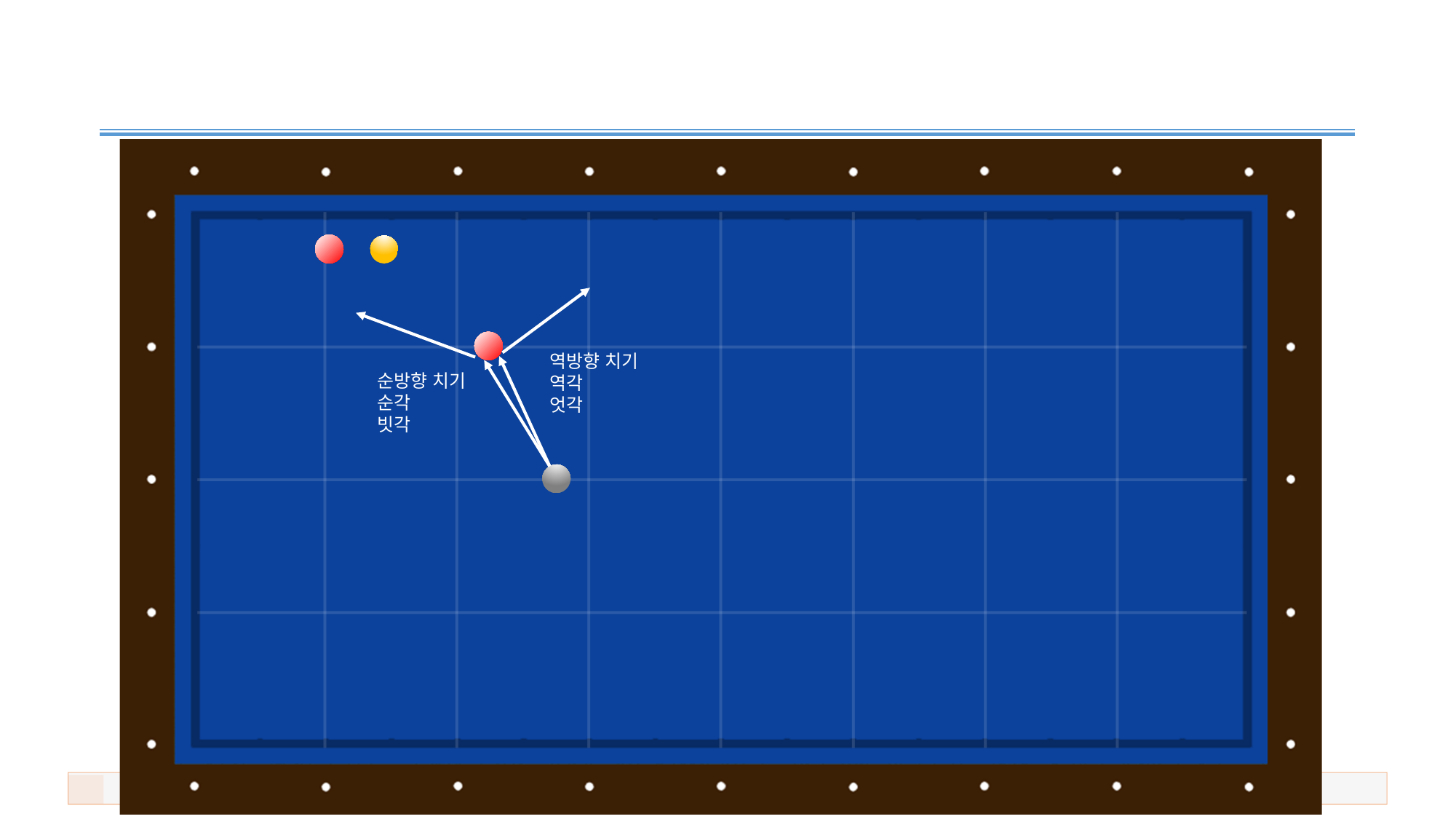

#

역방향 치기
역각
엇각
순방향 치기
순각
빗각